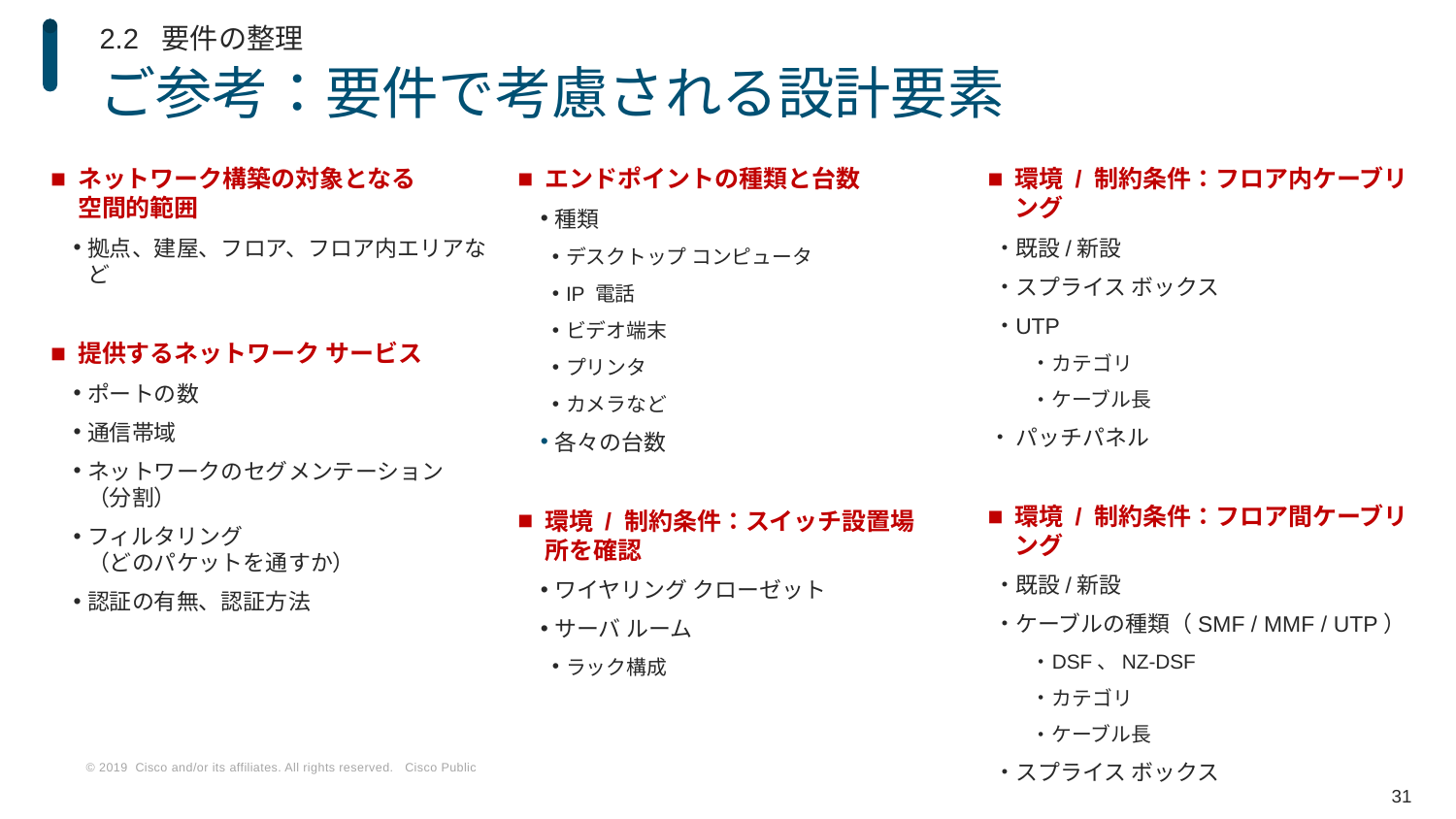

2.2  要件の整理
# ご参考：要件で考慮される設計要素
ネットワーク構築の対象となる
空間的範囲
拠点、建屋、フロア、フロア内エリアなど

提供するネットワーク サービス
ポートの数
通信帯域
ネットワークのセグメンテーション
（分割）
フィルタリング
（どのパケットを通すか）
認証の有無、認証方法
エンドポイントの種類と台数
種類
デスクトップ コンピュータ
IP 電話
ビデオ端末
プリンタ
カメラなど
各々の台数

環境 / 制約条件：スイッチ設置場所を確認
ワイヤリング クローゼット
サーバ ルーム
ラック構成
環境 / 制約条件：フロア内ケーブリング
既設/新設
スプライス ボックス
UTP
カテゴリ
ケーブル長
パッチパネル

環境 / 制約条件：フロア間ケーブリング
既設/新設
ケーブルの種類（SMF / MMF / UTP）
DSF、NZ-DSF
カテゴリ
ケーブル長
スプライス ボックス
31